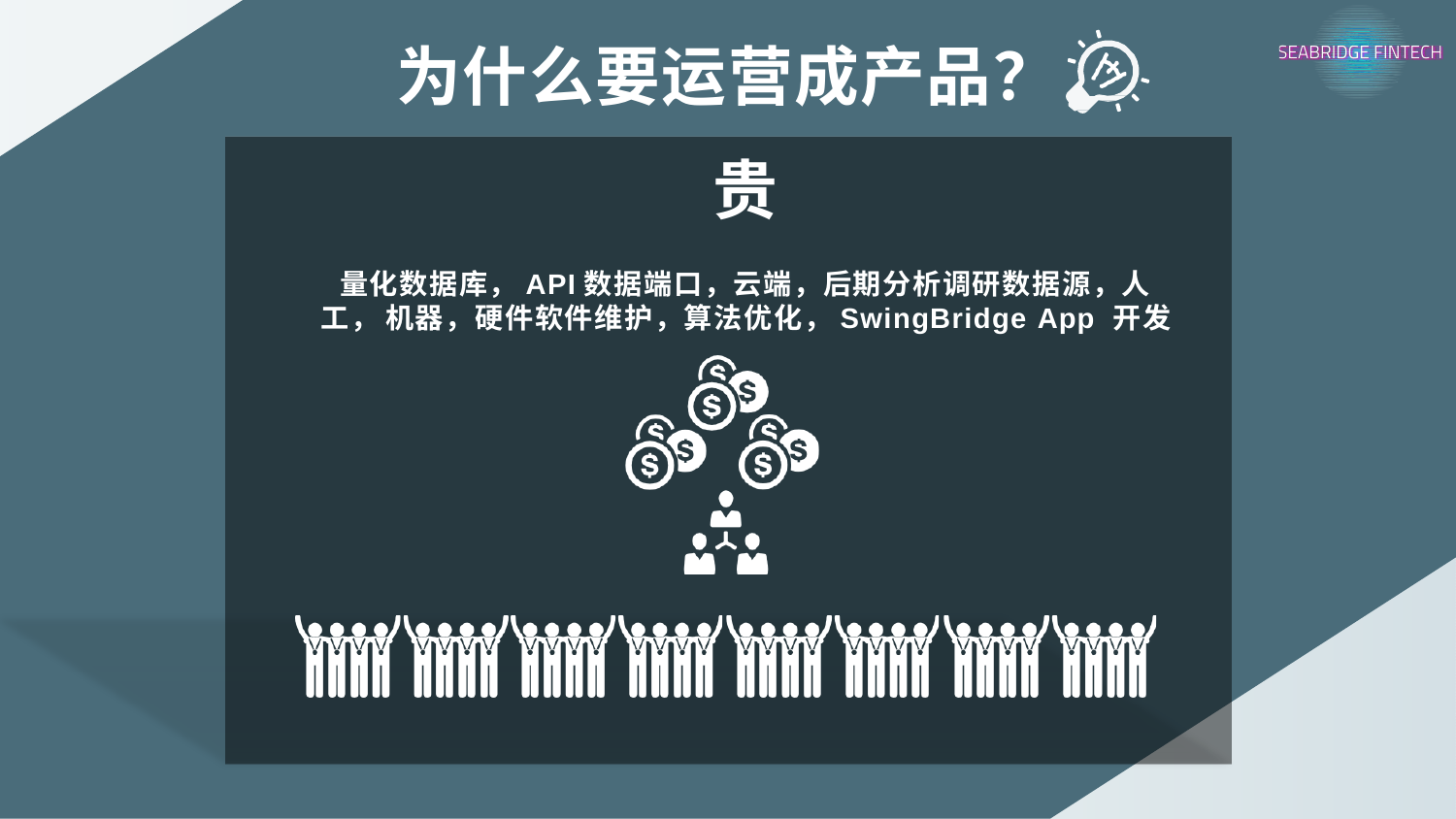

# 为什么要运营成产品？

贵
量化数据库，API数据端口，云端，后期分析调研数据源，人工， 机器，硬件软件维护，算法优化，SwingBridge App 开发